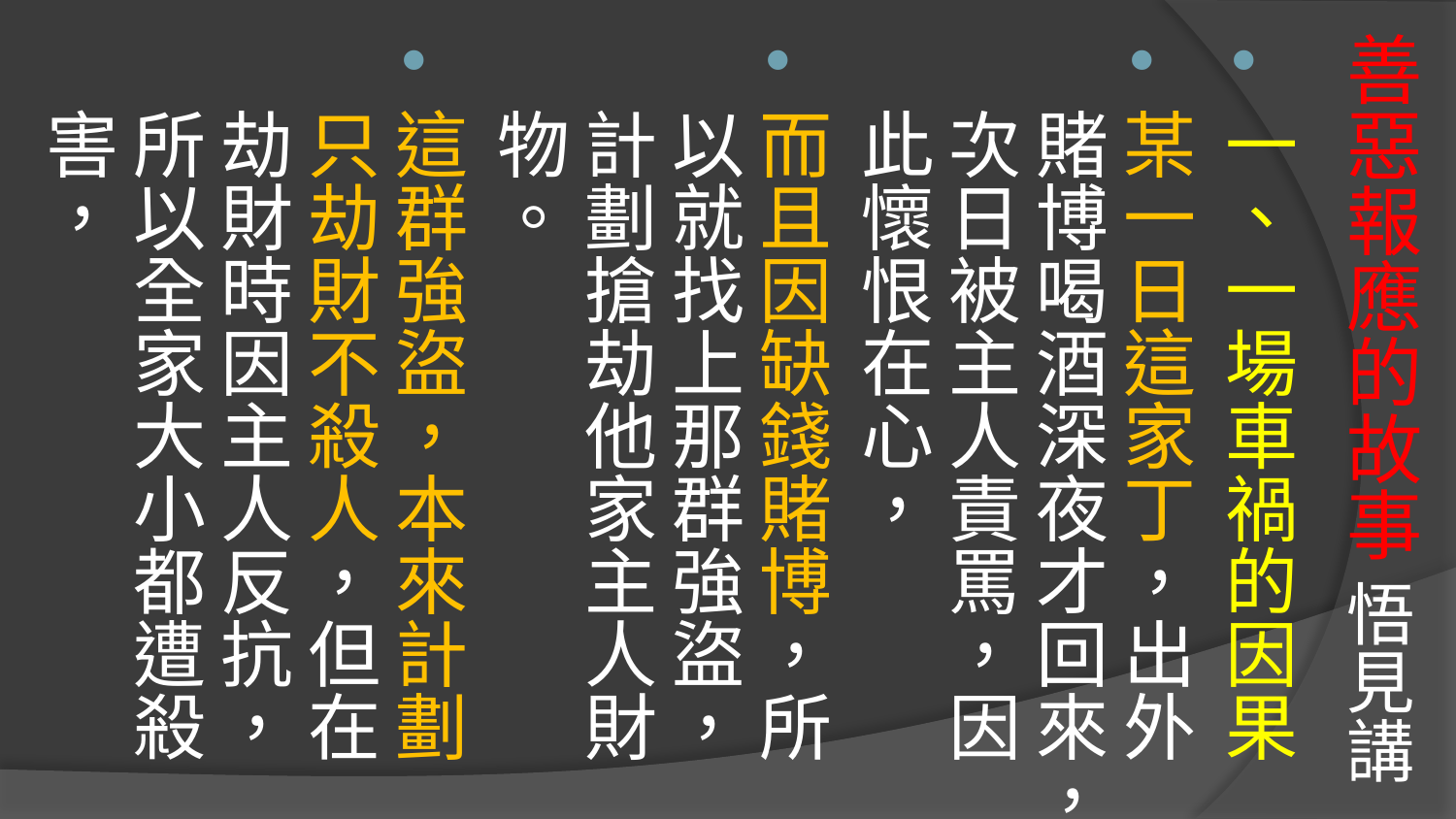

# 善惡報應的故事 悟見講
一、一場車禍的因果
某一日這家丁，出外賭博喝酒深夜才回來，次日被主人責罵，因此懷恨在心，
而且因缺錢賭博，所以就找上那群強盜，計劃搶劫他家主人財物。
這群強盜，本來計劃只劫財不殺人，但在劫財時因主人反抗，所以全家大小都遭殺害，